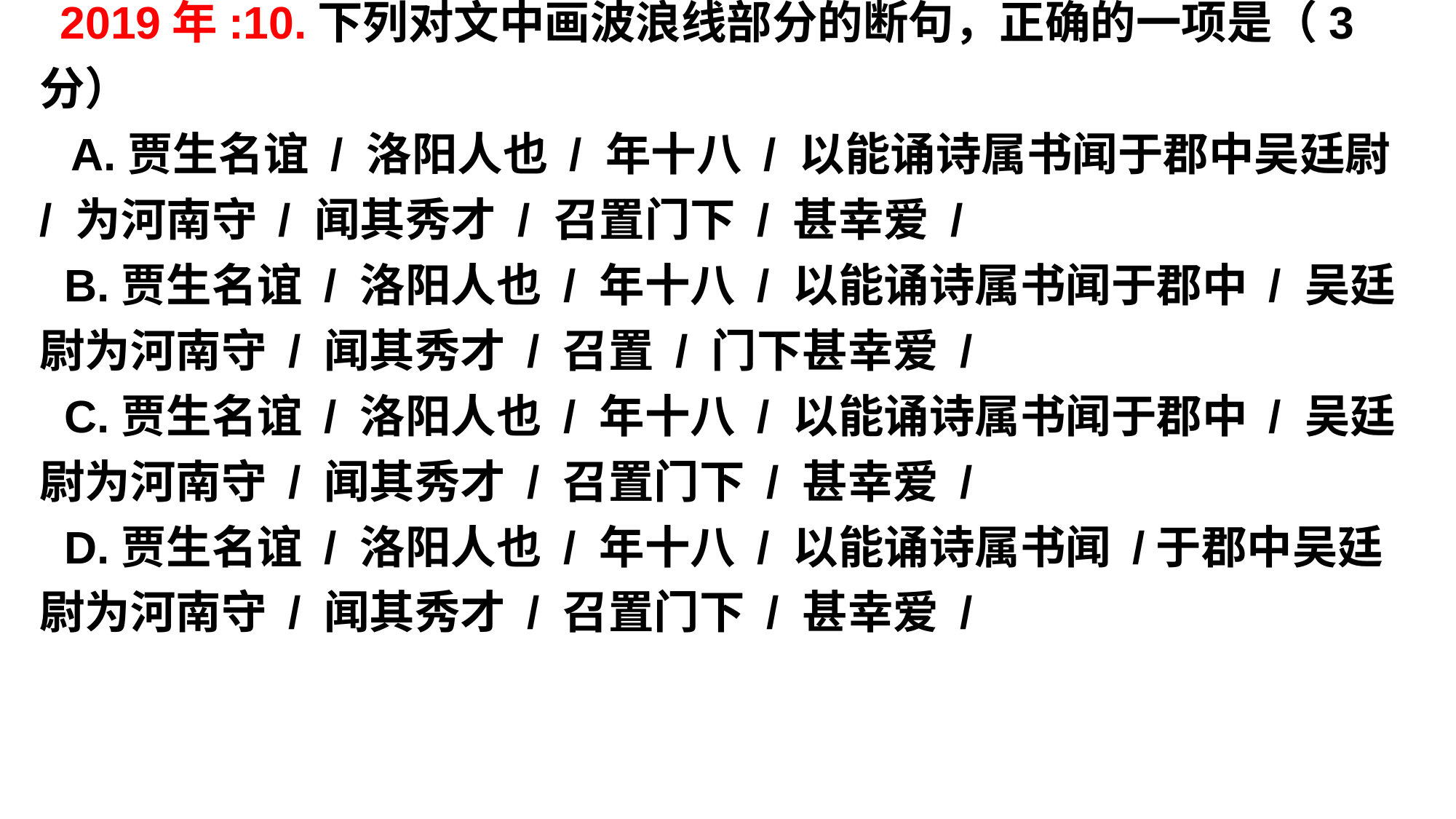

# 2019年:10.下列对文中画波浪线部分的断句，正确的一项是（3分） A.贾生名谊 / 洛阳人也 / 年十八 / 以能诵诗属书闻于郡中吴廷尉 / 为河南守 / 闻其秀才 / 召置门下 / 甚幸爱 / B.贾生名谊 / 洛阳人也 / 年十八 / 以能诵诗属书闻于郡中 / 吴廷尉为河南守 / 闻其秀才 / 召置 / 门下甚幸爱 / C.贾生名谊 / 洛阳人也 / 年十八 / 以能诵诗属书闻于郡中 / 吴廷尉为河南守 / 闻其秀才 / 召置门下 / 甚幸爱 / D.贾生名谊 / 洛阳人也 / 年十八 / 以能诵诗属书闻 /于郡中吴廷尉为河南守 / 闻其秀才 / 召置门下 / 甚幸爱 /